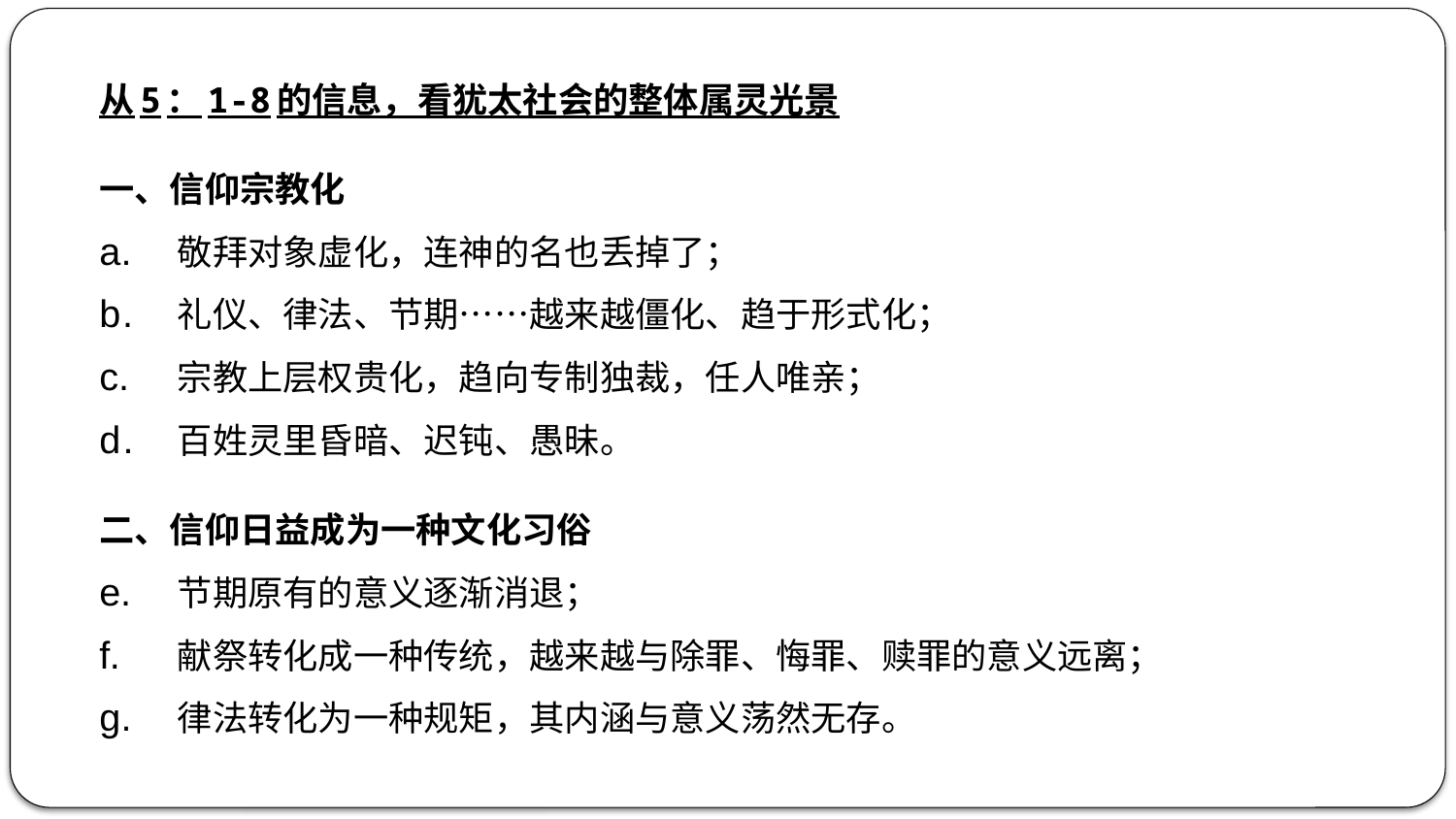

从5：1-8的信息，看犹太社会的整体属灵光景

一、信仰宗教化
敬拜对象虚化，连神的名也丢掉了；
礼仪、律法、节期……越来越僵化、趋于形式化；
宗教上层权贵化，趋向专制独裁，任人唯亲；
百姓灵里昏暗、迟钝、愚昧。

二、信仰日益成为一种文化习俗
节期原有的意义逐渐消退；
献祭转化成一种传统，越来越与除罪、悔罪、赎罪的意义远离；
律法转化为一种规矩，其内涵与意义荡然无存。